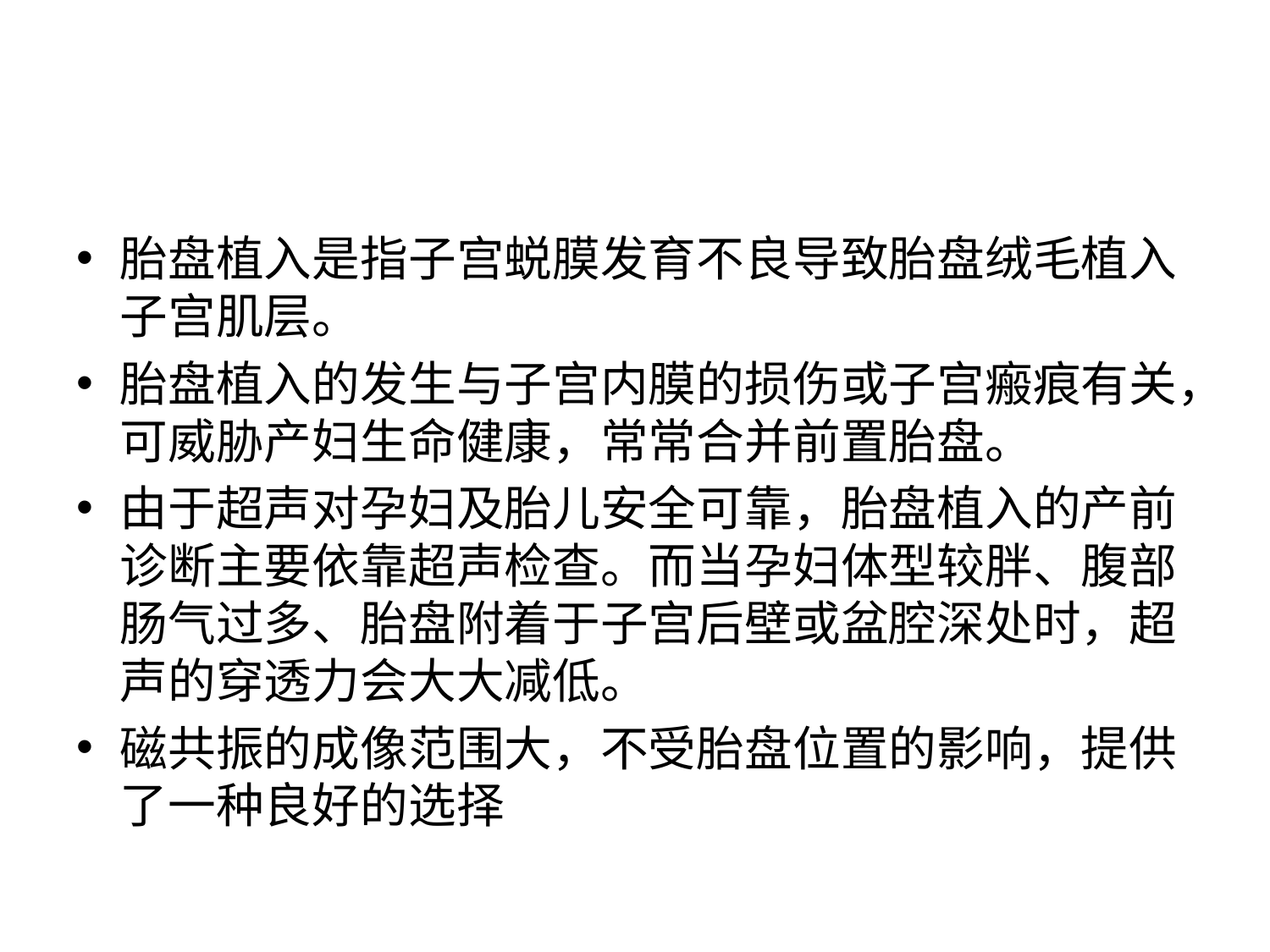

#
胎盘植入是指子宫蜕膜发育不良导致胎盘绒毛植入子宫肌层。
胎盘植入的发生与子宫内膜的损伤或子宫瘢痕有关，可威胁产妇生命健康，常常合并前置胎盘。
由于超声对孕妇及胎儿安全可靠，胎盘植入的产前诊断主要依靠超声检查。而当孕妇体型较胖、腹部肠气过多、胎盘附着于子宫后壁或盆腔深处时，超声的穿透力会大大减低。
磁共振的成像范围大，不受胎盘位置的影响，提供了一种良好的选择